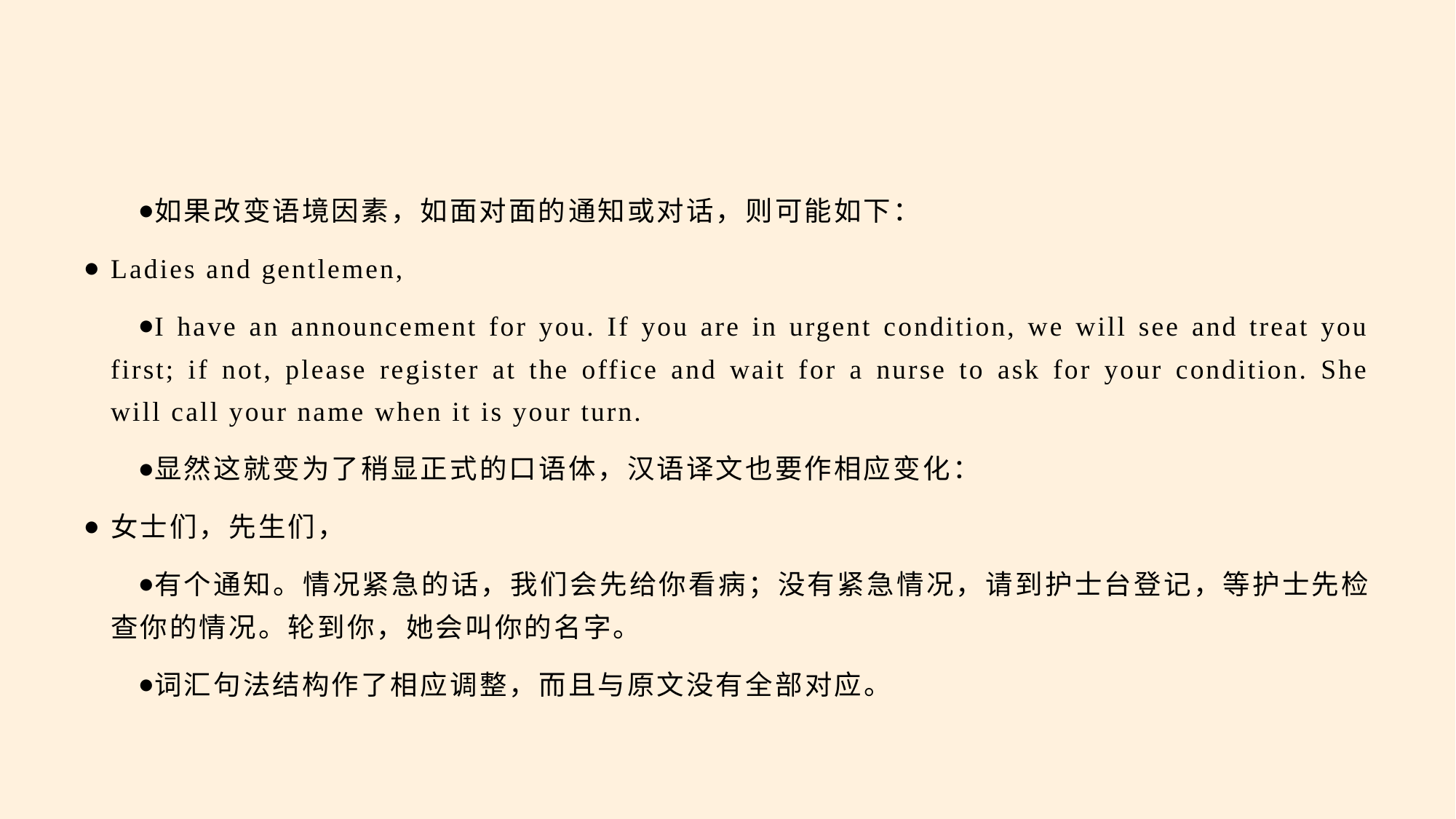

#
如果改变语境因素，如面对面的通知或对话，则可能如下：
Ladies and gentlemen,
I have an announcement for you. If you are in urgent condition, we will see and treat you first; if not, please register at the office and wait for a nurse to ask for your condition. She will call your name when it is your turn.
显然这就变为了稍显正式的口语体，汉语译文也要作相应变化：
女士们，先生们，
有个通知。情况紧急的话，我们会先给你看病；没有紧急情况，请到护士台登记，等护士先检查你的情况。轮到你，她会叫你的名字。
词汇句法结构作了相应调整，而且与原文没有全部对应。